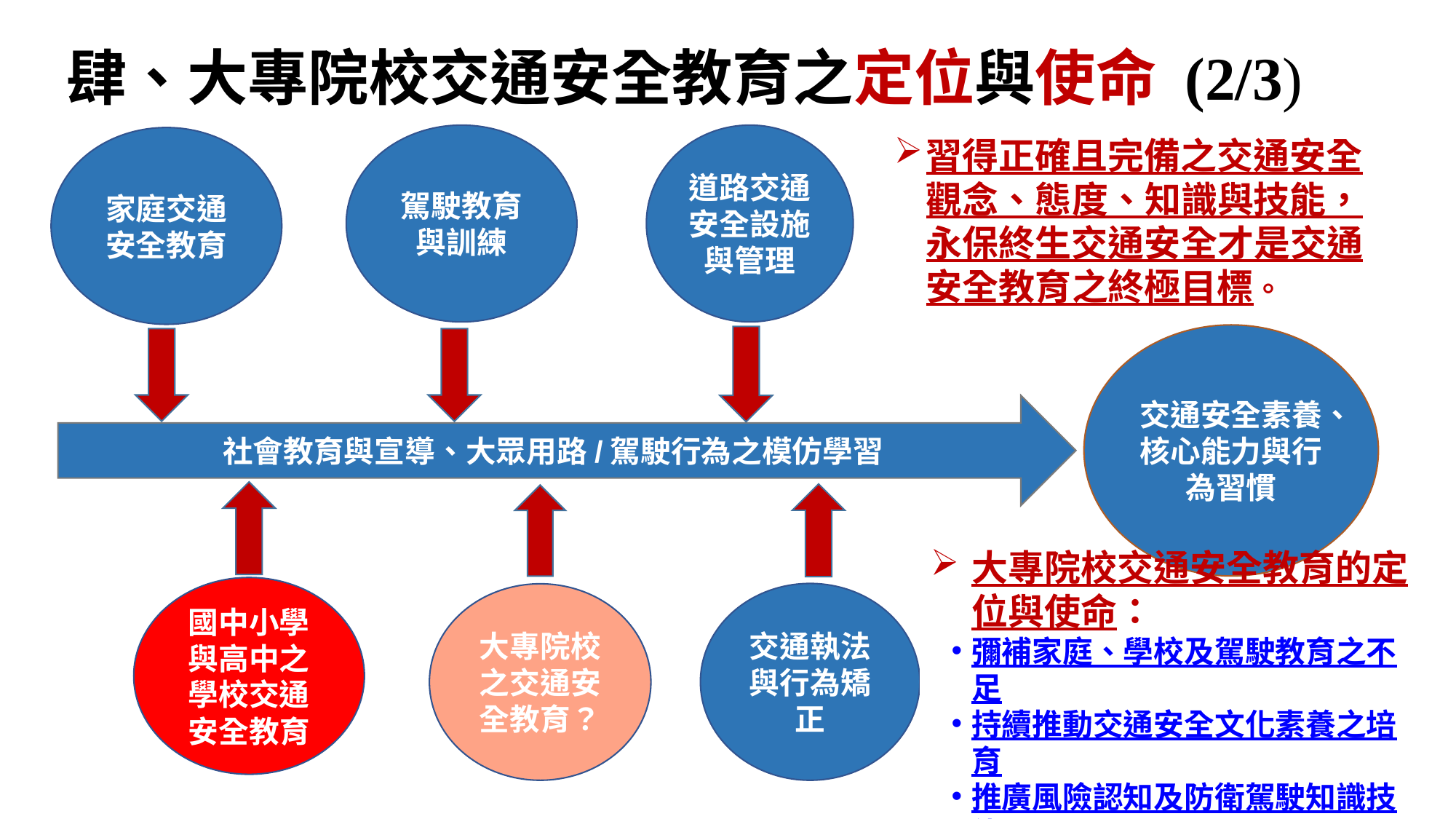

# 肆、大專院校交通安全教育之定位與使命 (2/3)
道路交通安全設施與管理
駕駛教育與訓練
家庭交通安全教育
交通安全素養、核心能力與行為習慣

社會教育與宣導、大眾用路/駕駛行為之模仿學習

國中小學與高中之學校交通安全教育
交通執法與行為矯正
習得正確且完備之交通安全觀念、態度、知識與技能，永保終生交通安全才是交通安全教育之終極目標。

大專院校之交通安全教育？
大專院校交通安全教育的定位與使命：
彌補家庭、學校及駕駛教育之不足
持續推動交通安全文化素養之培育
推廣風險認知及防衛駕駛知識技能